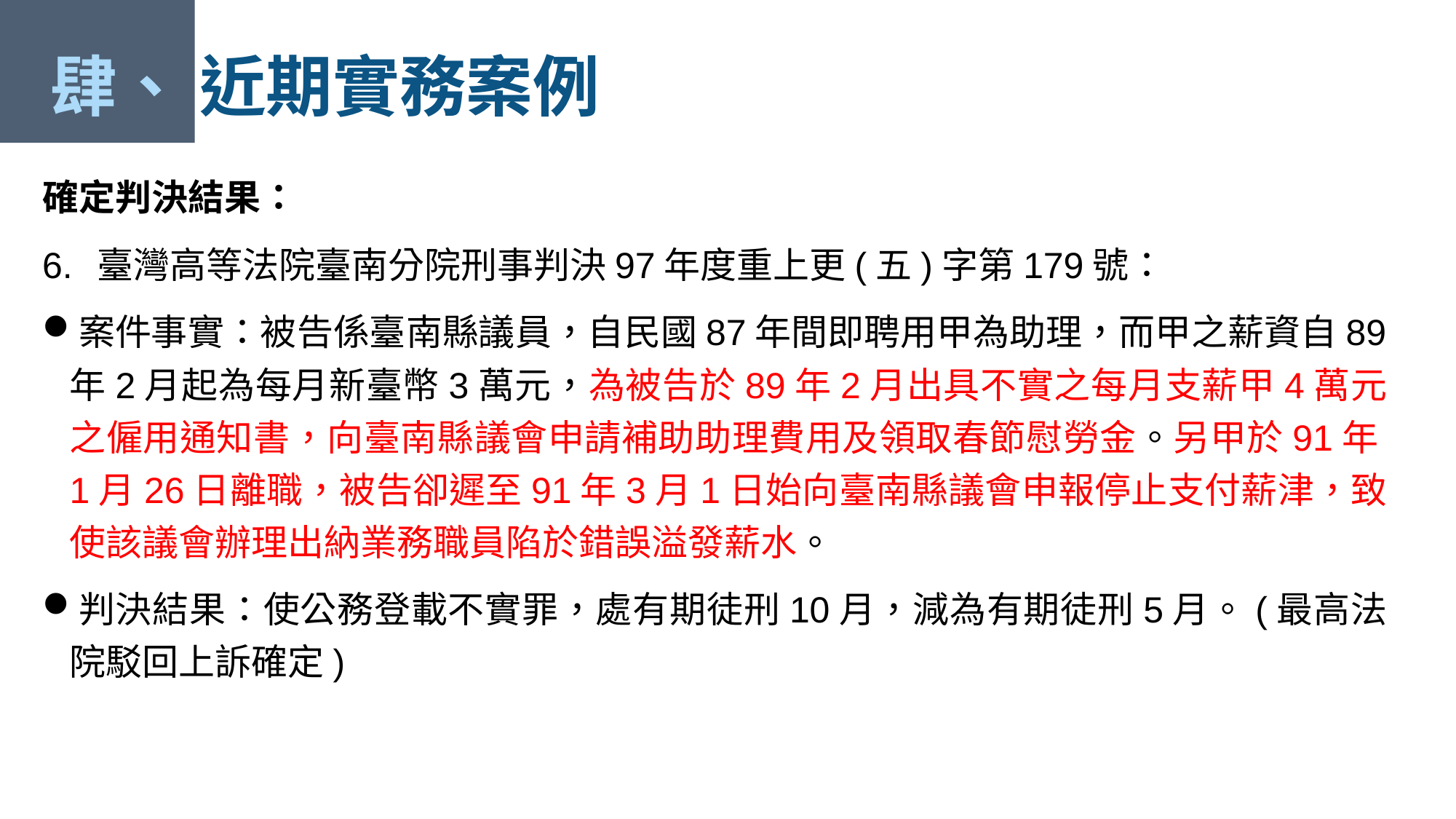

肆、 近期實務案例
確定判決結果：
臺灣高等法院臺南分院刑事判決97年度重上更(五)字第179號：
案件事實：被告係臺南縣議員，自民國87年間即聘用甲為助理，而甲之薪資自89年2月起為每月新臺幣3萬元，為被告於89年2月出具不實之每月支薪甲4萬元之僱用通知書，向臺南縣議會申請補助助理費用及領取春節慰勞金。另甲於91年1月26日離職，被告卻遲至91年3月1日始向臺南縣議會申報停止支付薪津，致使該議會辦理出納業務職員陷於錯誤溢發薪水。
判決結果：使公務登載不實罪，處有期徒刑10月，減為有期徒刑5月。(最高法院駁回上訴確定)